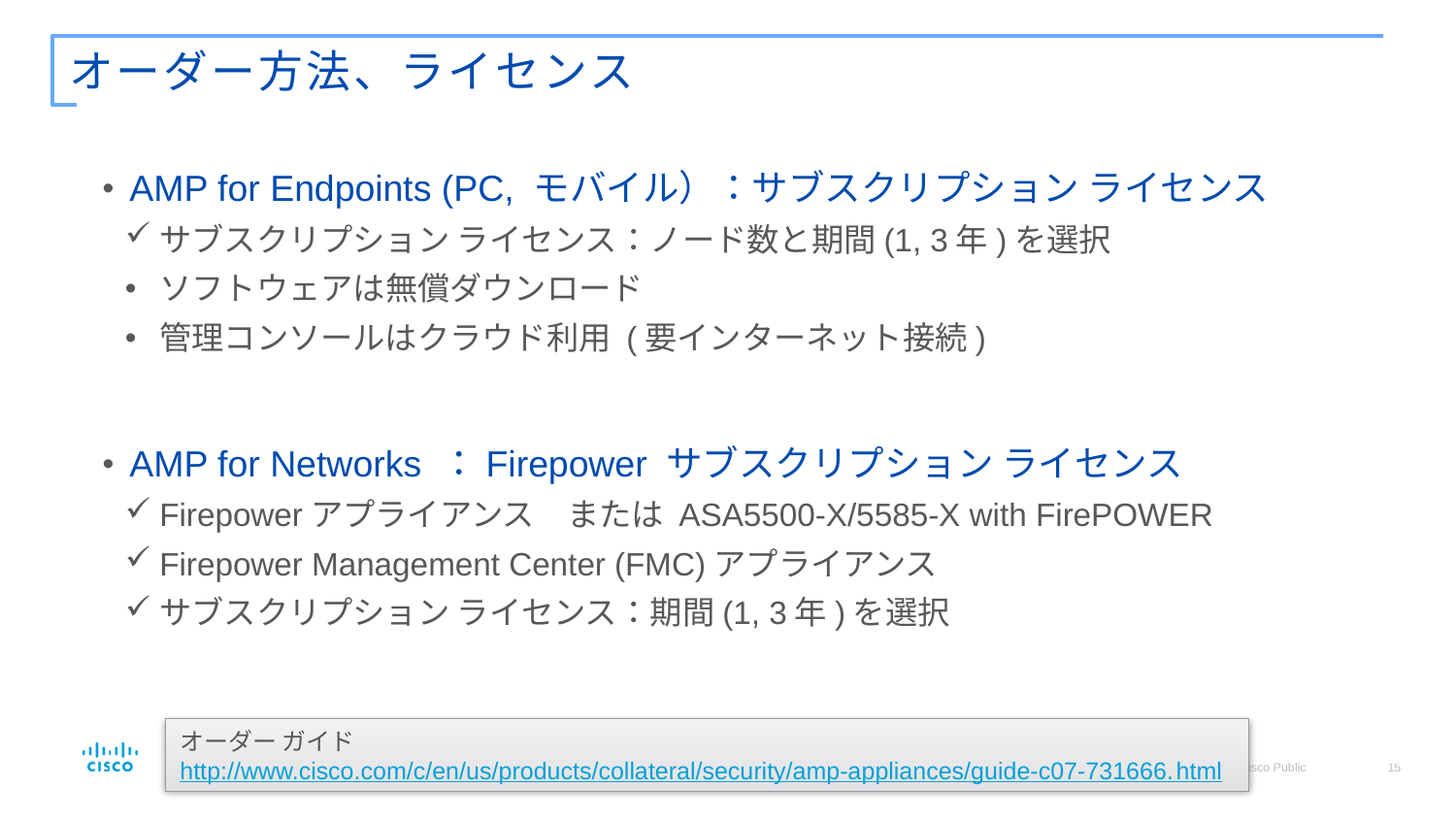

# オーダー方法、ライセンス
AMP for Endpoints (PC, モバイル）：サブスクリプション ライセンス
サブスクリプション ライセンス：ノード数と期間(1, 3年)を選択
ソフトウェアは無償ダウンロード
管理コンソールはクラウド利用 (要インターネット接続)

AMP for Networks ：Firepower サブスクリプション ライセンス
Firepowerアプライアンス　または ASA5500-X/5585-X with FirePOWER
Firepower Management Center (FMC)アプライアンス
サブスクリプション ライセンス：期間(1, 3年)を選択
オーダー ガイド
http://www.cisco.com/c/en/us/products/collateral/security/amp-appliances/guide-c07-731666.html